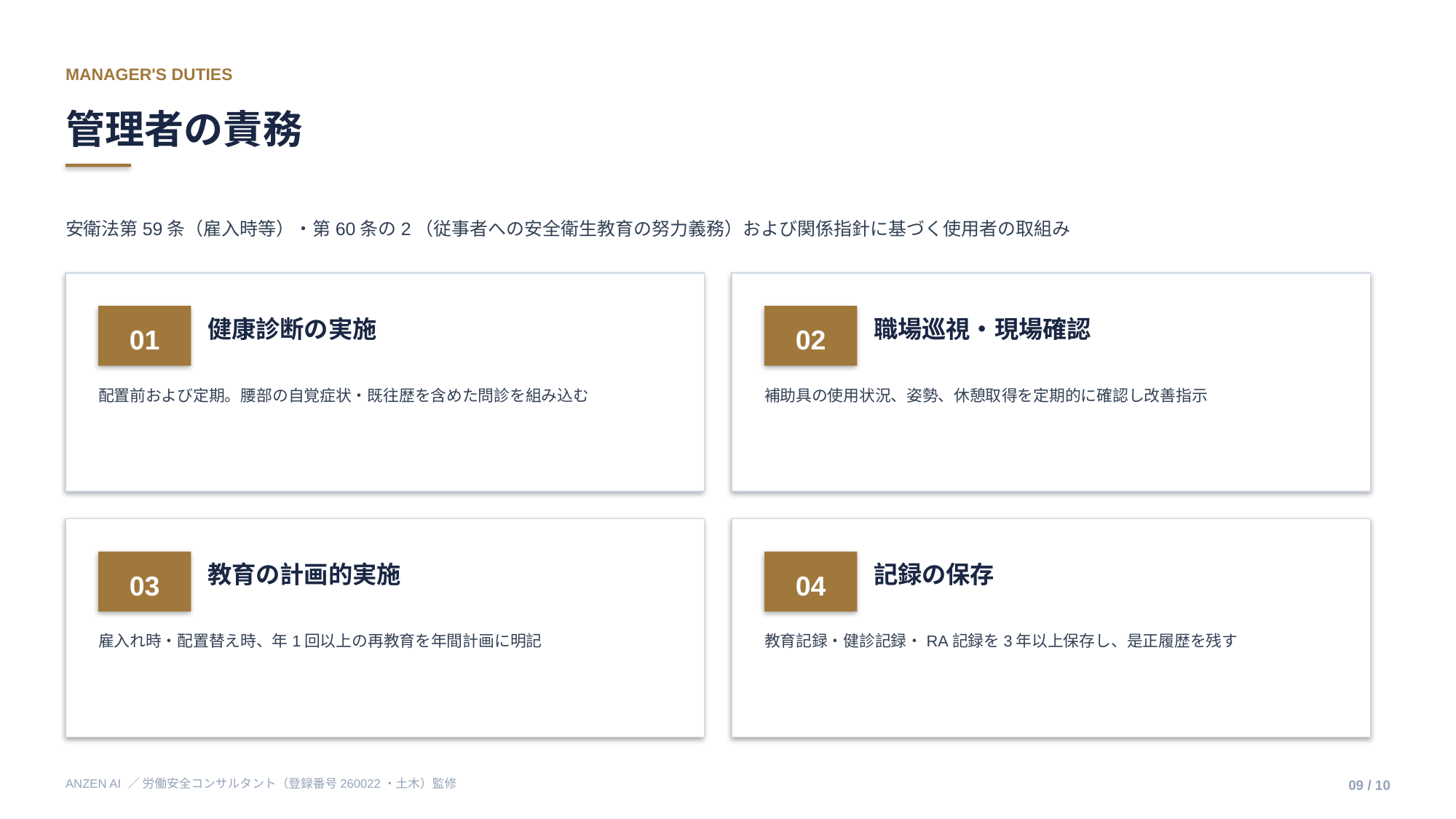

MANAGER'S DUTIES
管理者の責務

安衛法第59条（雇入時等）・第60条の2（従事者への安全衛生教育の努力義務）および関係指針に基づく使用者の取組み

01

02
健康診断の実施
職場巡視・現場確認
配置前および定期。腰部の自覚症状・既往歴を含めた問診を組み込む
補助具の使用状況、姿勢、休憩取得を定期的に確認し改善指示

03

04
教育の計画的実施
記録の保存
雇入れ時・配置替え時、年1回以上の再教育を年間計画に明記
教育記録・健診記録・RA記録を3年以上保存し、是正履歴を残す
ANZEN AI ／ 労働安全コンサルタント（登録番号260022・土木）監修
09 / 10